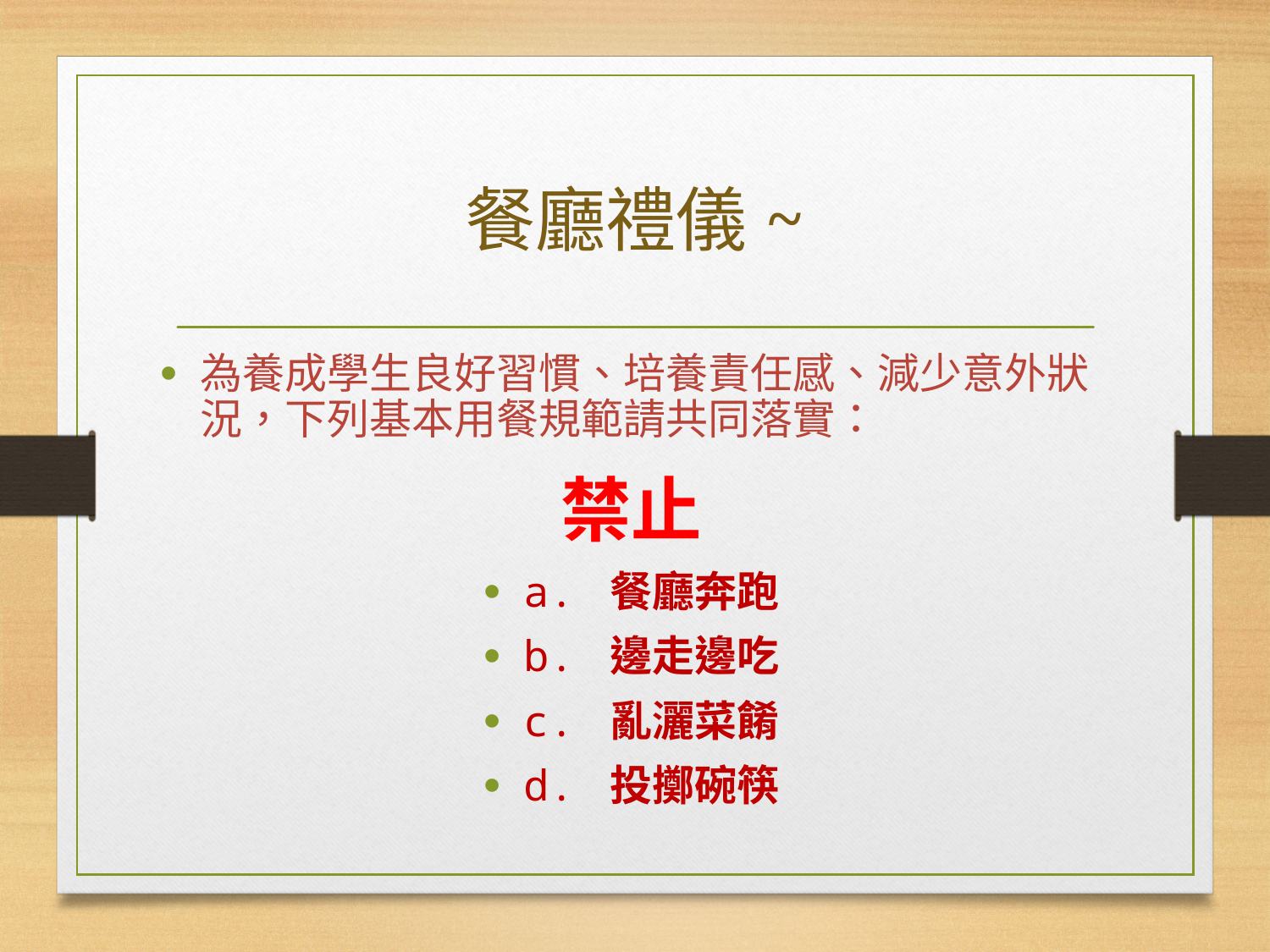

# 餐廳禮儀~
為養成學生良好習慣、培養責任感、減少意外狀況，下列基本用餐規範請共同落實：
禁止
a. 餐廳奔跑
b. 邊走邊吃
c. 亂灑菜餚
d. 投擲碗筷